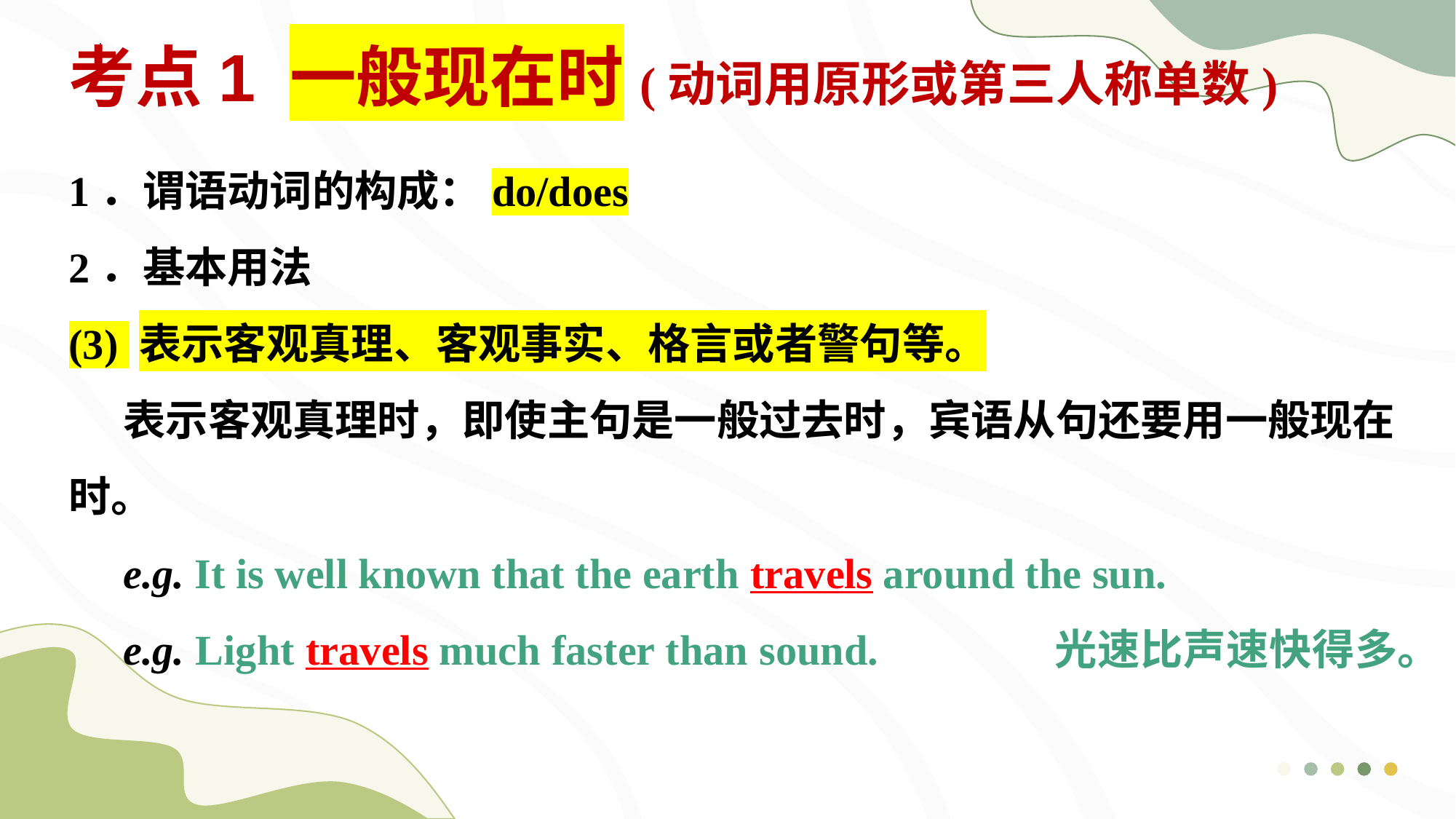

考点1 一般现在时(动词用原形或第三人称单数)

1．谓语动词的构成：do/does
2．基本用法
(3) 表示客观真理、客观事实、格言或者警句等。
表示客观真理时，即使主句是一般过去时，宾语从句还要用一般现在时。
e.g. It is well known that the earth travels around the sun.
e.g. Light travels much faster than sound. 		光速比声速快得多。